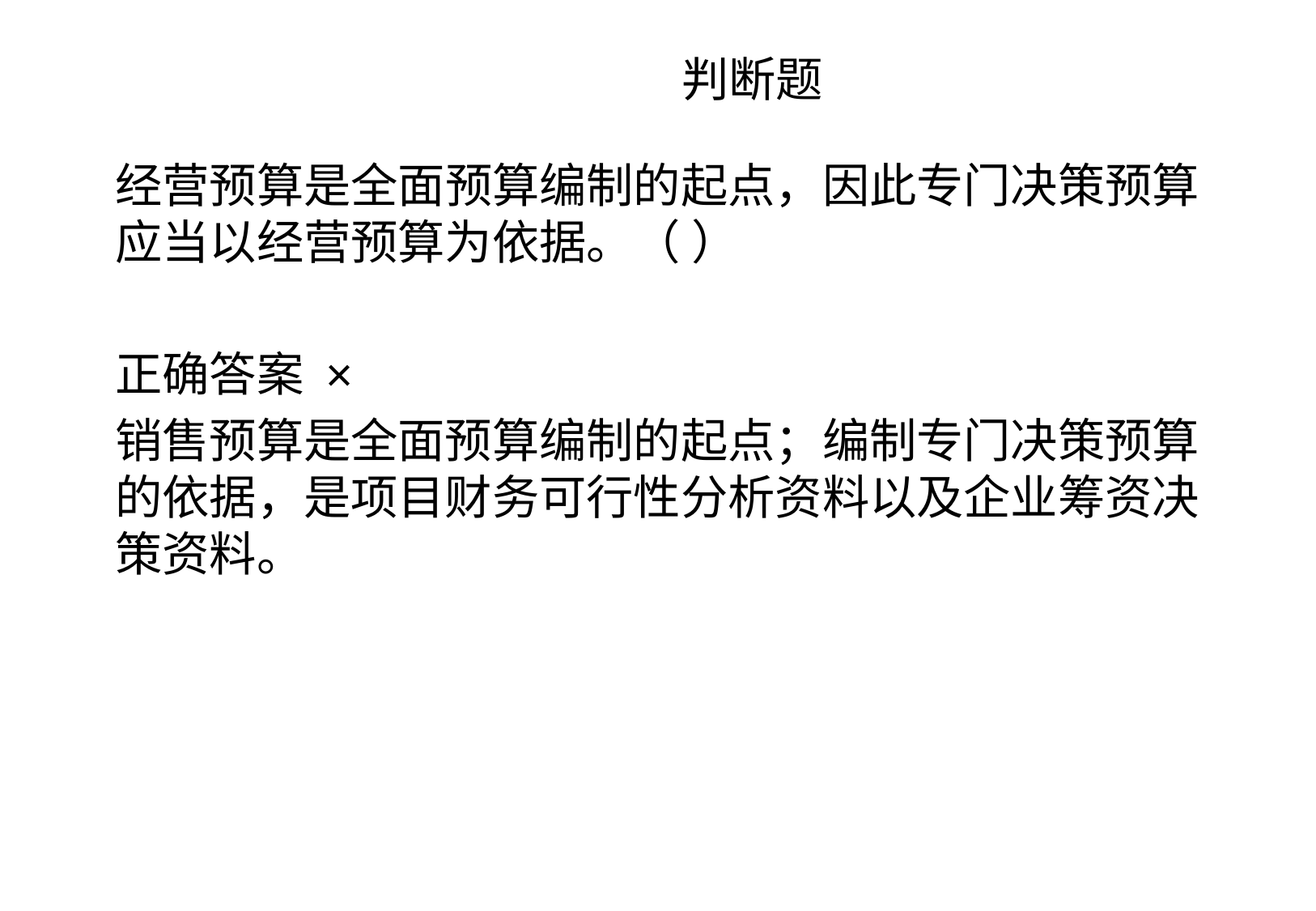

# 判断题
经营预算是全面预算编制的起点，因此专门决策预算应当以经营预算为依据。（ ）

正确答案 ×
销售预算是全面预算编制的起点；编制专门决策预算的依据，是项目财务可行性分析资料以及企业筹资决策资料。